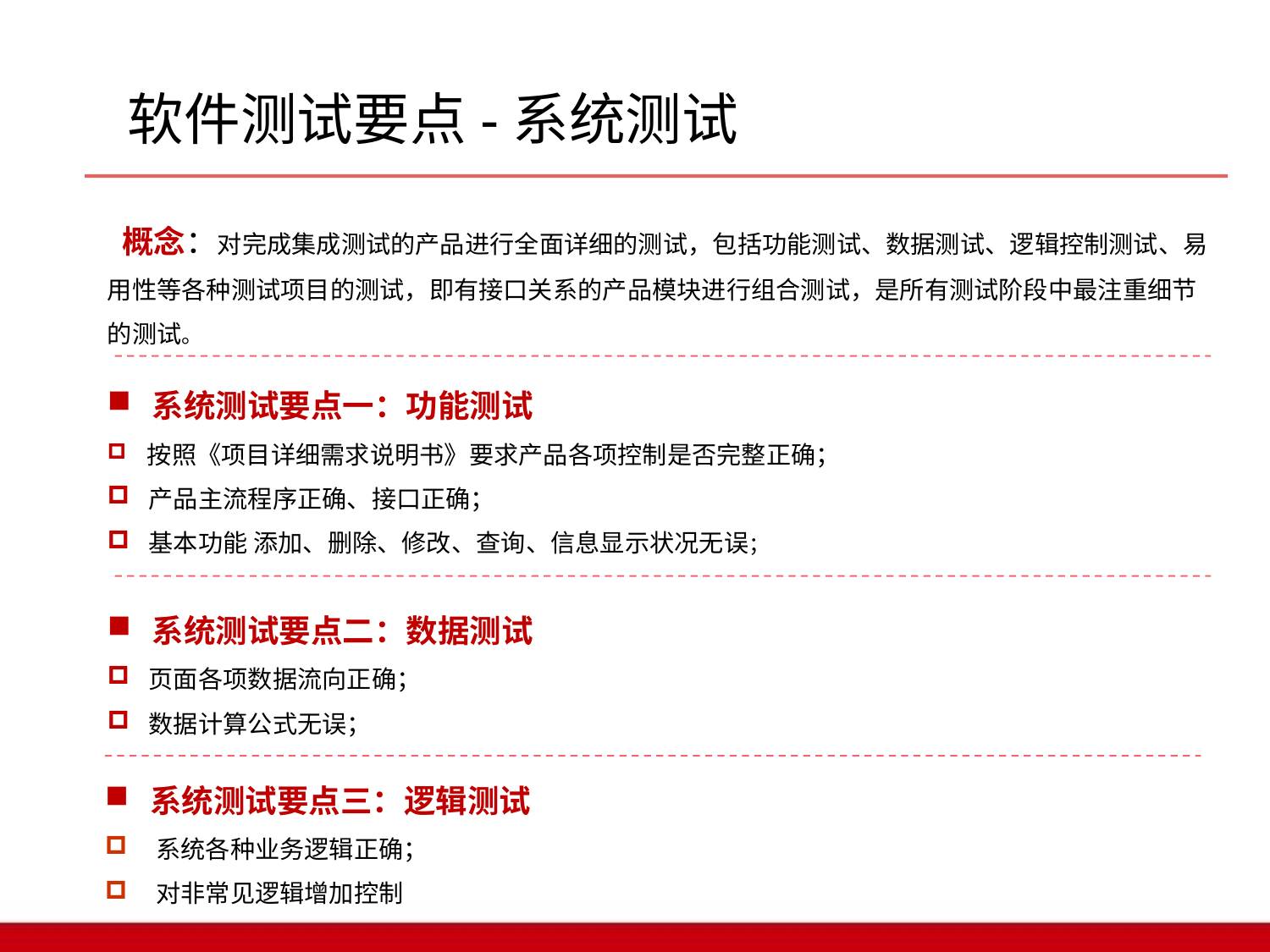

软件测试要点-系统测试
 概念：对完成集成测试的产品进行全面详细的测试，包括功能测试、数据测试、逻辑控制测试、易用性等各种测试项目的测试，即有接口关系的产品模块进行组合测试，是所有测试阶段中最注重细节的测试。
 系统测试要点一：功能测试
 按照《项目详细需求说明书》要求产品各项控制是否完整正确；
 产品主流程序正确、接口正确；
 基本功能 添加、删除、修改、查询、信息显示状况无误；
 系统测试要点二：数据测试
 页面各项数据流向正确；
 数据计算公式无误；
 系统测试要点三：逻辑测试
 系统各种业务逻辑正确；
 对非常见逻辑增加控制